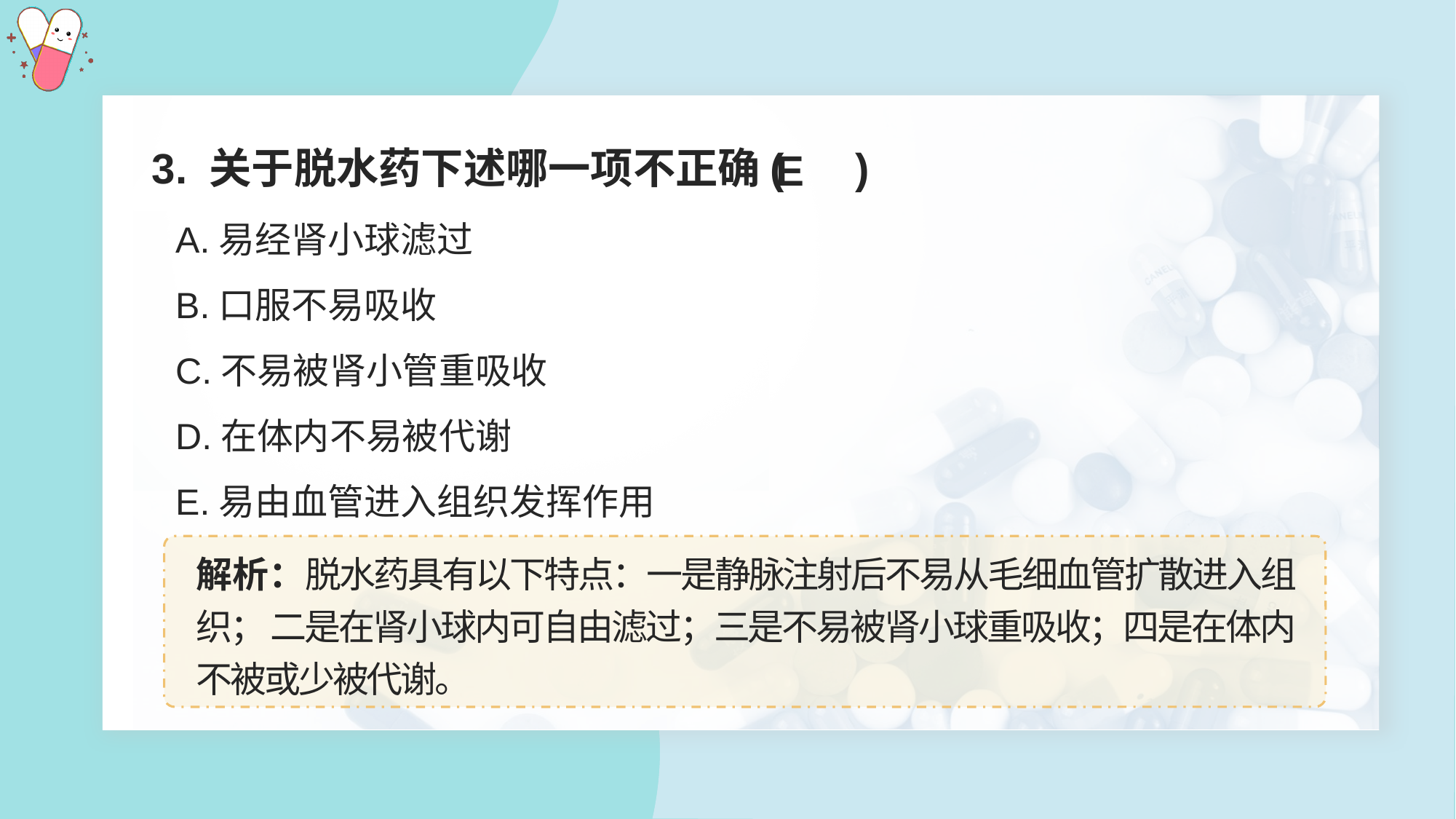

3. 关于脱水药下述哪一项不正确(      )
E
A.易经肾小球滤过
B.口服不易吸收
C.不易被肾小管重吸收
D.在体内不易被代谢
E.易由血管进入组织发挥作用

解析：脱水药具有以下特点：一是静脉注射后不易从毛细血管扩散进入组织； 二是在肾小球内可自由滤过；三是不易被肾小球重吸收；四是在体内不被或少被代谢。